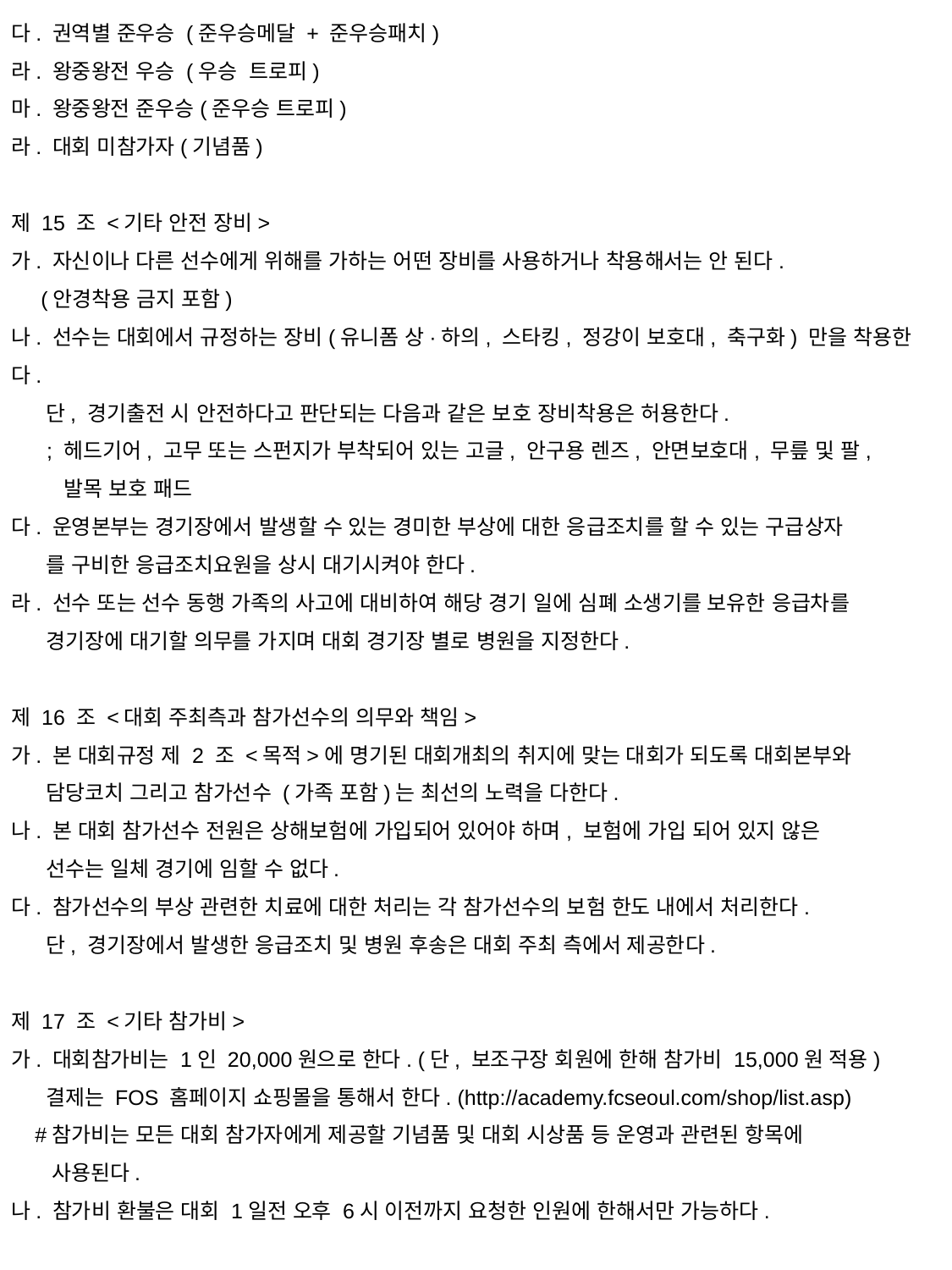

다. 권역별 준우승 (준우승메달 + 준우승패치)
라. 왕중왕전 우승 (우승  트로피)
마. 왕중왕전 준우승(준우승 트로피)
라. 대회 미참가자(기념품)

제 15 조 <기타 안전 장비>
가. 자신이나 다른 선수에게 위해를 가하는 어떤 장비를 사용하거나 착용해서는 안 된다.
     (안경착용 금지 포함)
나. 선수는 대회에서 규정하는 장비(유니폼 상·하의, 스타킹, 정강이 보호대, 축구화) 만을 착용한다.
     단, 경기출전 시 안전하다고 판단되는 다음과 같은 보호 장비착용은 허용한다.
      ; 헤드기어, 고무 또는 스펀지가 부착되어 있는 고글, 안구용 렌즈, 안면보호대, 무릎 및 팔,
        발목 보호 패드
다. 운영본부는 경기장에서 발생할 수 있는 경미한 부상에 대한 응급조치를 할 수 있는 구급상자
     를 구비한 응급조치요원을 상시 대기시켜야 한다.
라. 선수 또는 선수 동행 가족의 사고에 대비하여 해당 경기 일에 심폐 소생기를 보유한 응급차를
     경기장에 대기할 의무를 가지며 대회 경기장 별로 병원을 지정한다.

제 16 조 <대회 주최측과 참가선수의 의무와 책임>
가. 본 대회규정 제 2 조 <목적>에 명기된 대회개최의 취지에 맞는 대회가 되도록 대회본부와
     담당코치 그리고 참가선수 (가족 포함)는 최선의 노력을 다한다.
나. 본 대회 참가선수 전원은 상해보험에 가입되어 있어야 하며, 보험에 가입 되어 있지 않은
     선수는 일체 경기에 임할 수 없다.
다. 참가선수의 부상 관련한 치료에 대한 처리는 각 참가선수의 보험 한도 내에서 처리한다.
     단, 경기장에서 발생한 응급조치 및 병원 후송은 대회 주최 측에서 제공한다.

제 17 조 <기타 참가비>
가. 대회참가비는 1인 20,000원으로 한다. (단, 보조구장 회원에 한해 참가비 15,000원 적용)
     결제는 FOS 홈페이지 쇼핑몰을 통해서 한다. (http://academy.fcseoul.com/shop/list.asp)
    #참가비는 모든 대회 참가자에게 제공할 기념품 및 대회 시상품 등 운영과 관련된 항목에
      사용된다.
나. 참가비 환불은 대회 1일전 오후 6시 이전까지 요청한 인원에 한해서만 가능하다.